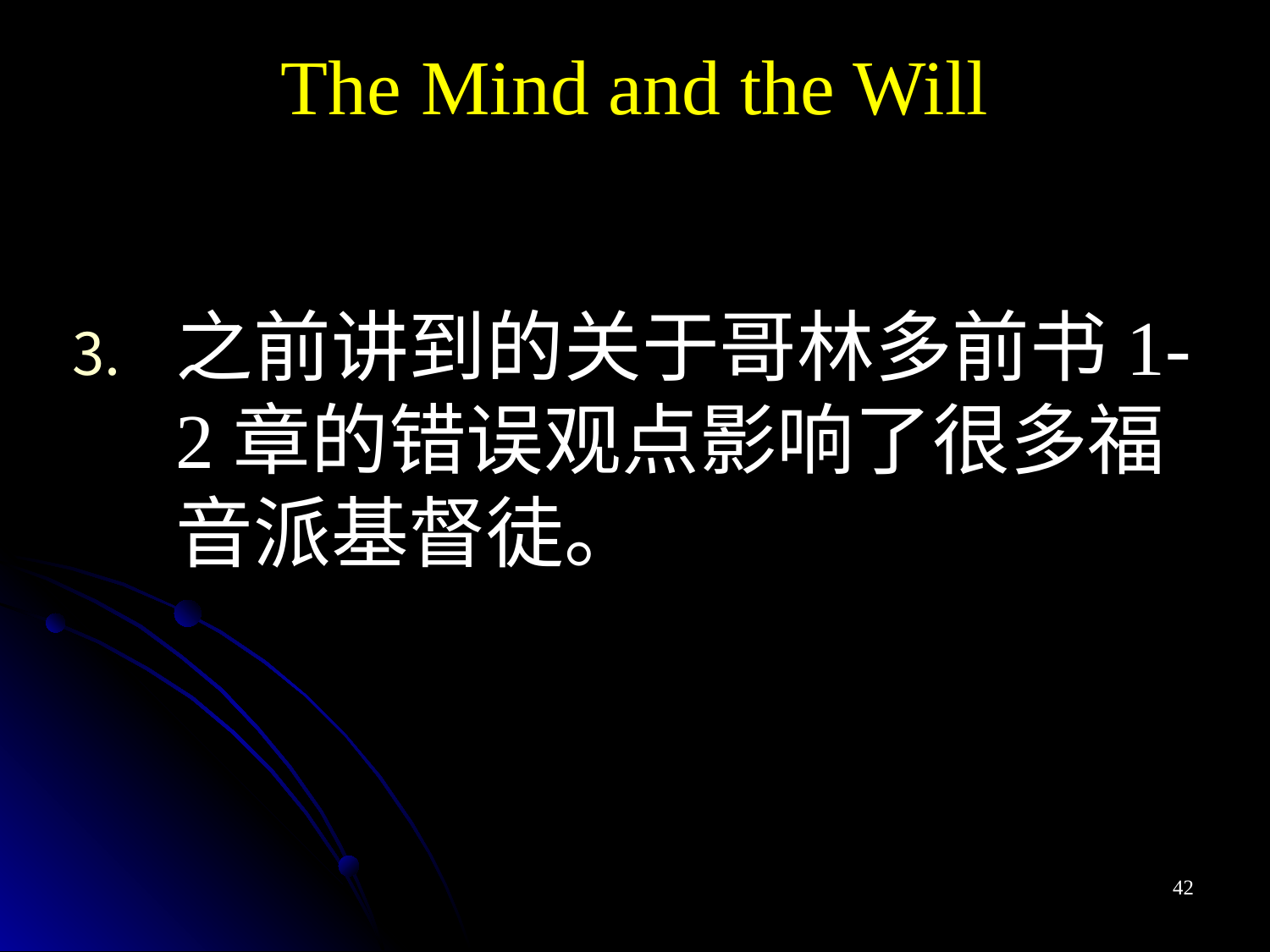

The Mind and the Will
之前讲到的关于哥林多前书1-2章的错误观点影响了很多福音派基督徒。
42